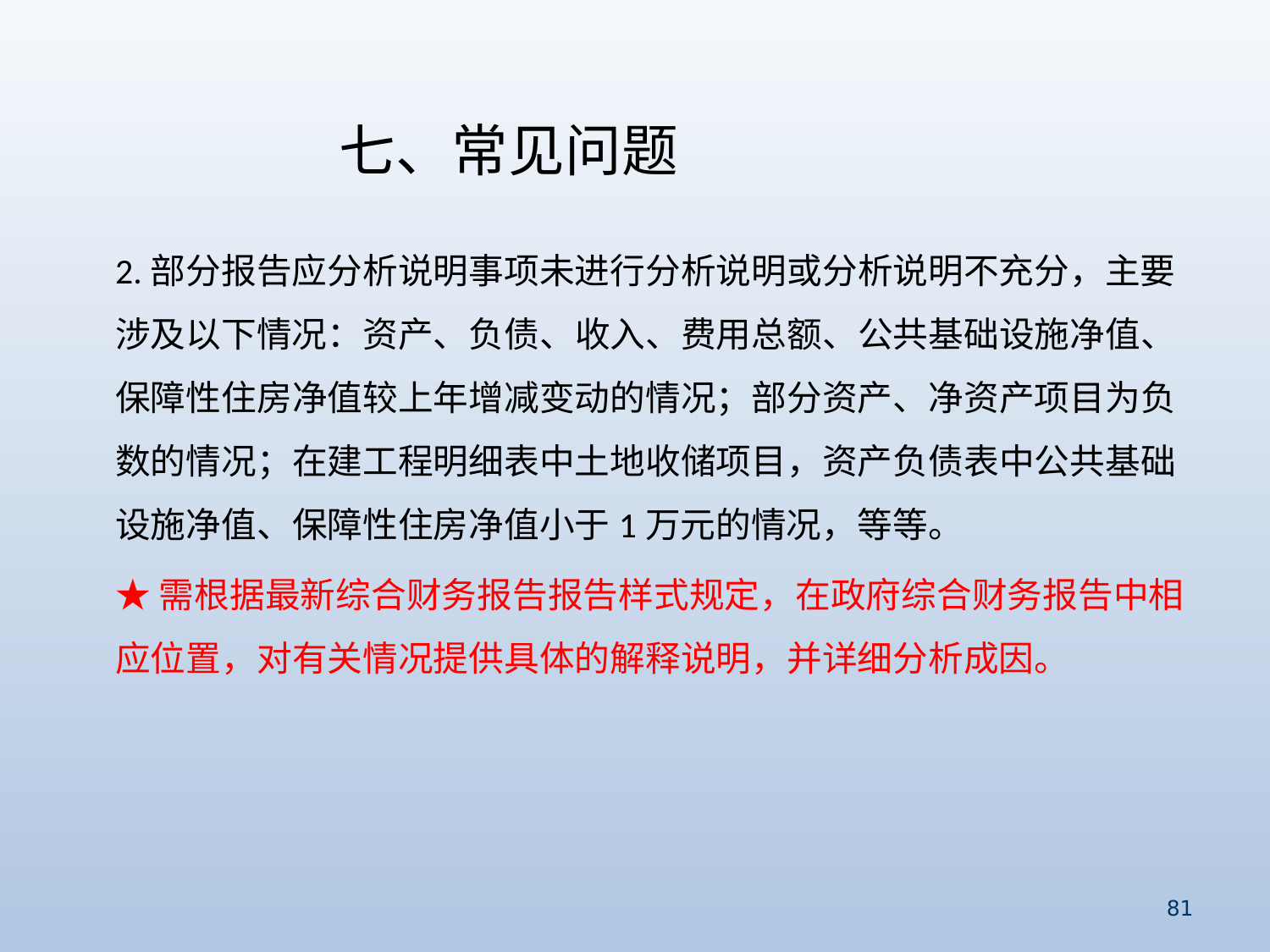

# 七、常见问题
2.部分报告应分析说明事项未进行分析说明或分析说明不充分，主要涉及以下情况：资产、负债、收入、费用总额、公共基础设施净值、保障性住房净值较上年增减变动的情况；部分资产、净资产项目为负数的情况；在建工程明细表中土地收储项目，资产负债表中公共基础设施净值、保障性住房净值小于1万元的情况，等等。
★需根据最新综合财务报告报告样式规定，在政府综合财务报告中相应位置，对有关情况提供具体的解释说明，并详细分析成因。

81